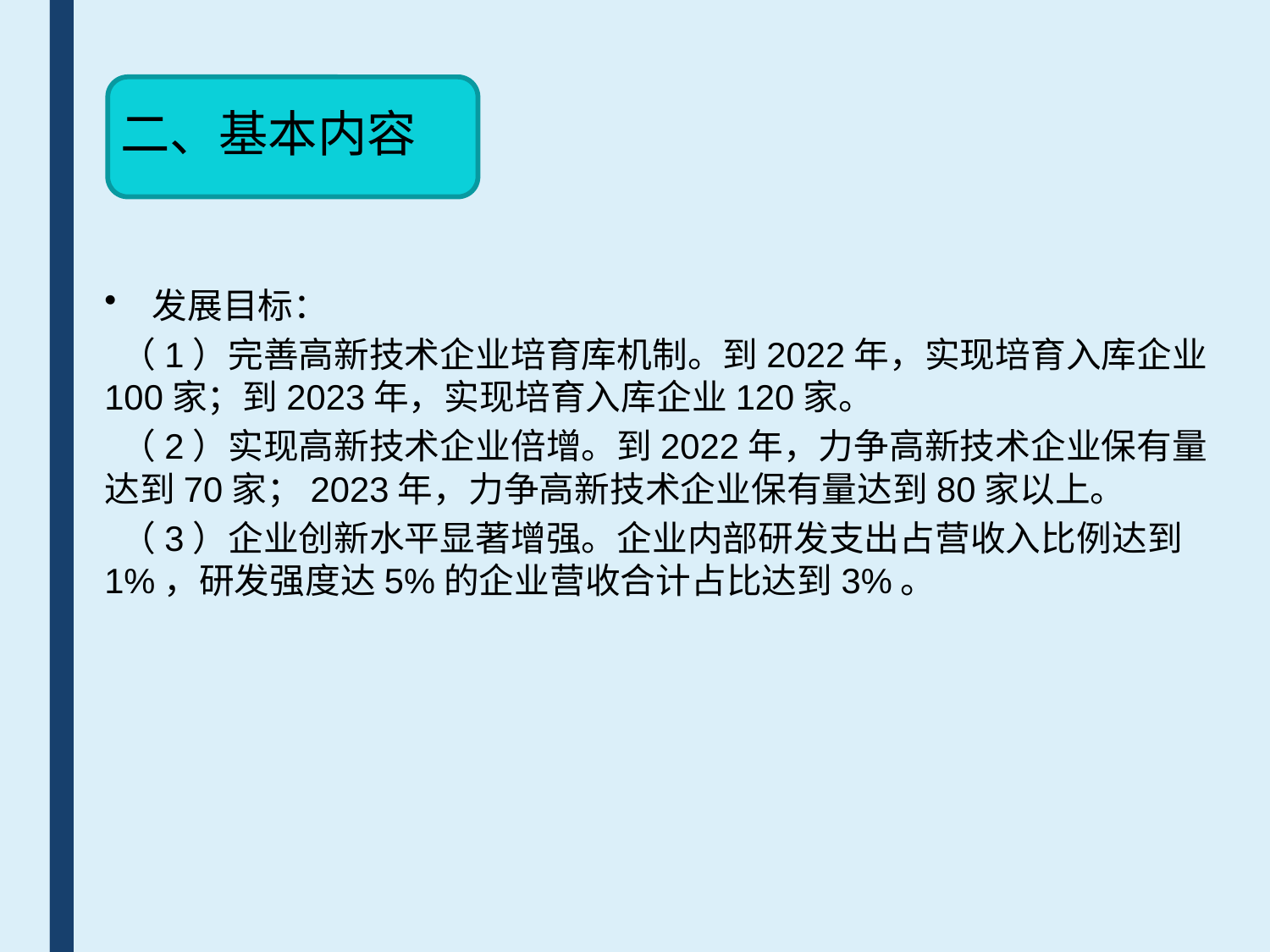

二、基本内容
发展目标：
 （1）完善高新技术企业培育库机制。到2022年，实现培育入库企业100家；到2023年，实现培育入库企业120家。
 （2）实现高新技术企业倍增。到2022年，力争高新技术企业保有量达到70家；2023年，力争高新技术企业保有量达到80家以上。
 （3）企业创新水平显著增强。企业内部研发支出占营收入比例达到1%，研发强度达5%的企业营收合计占比达到3%。